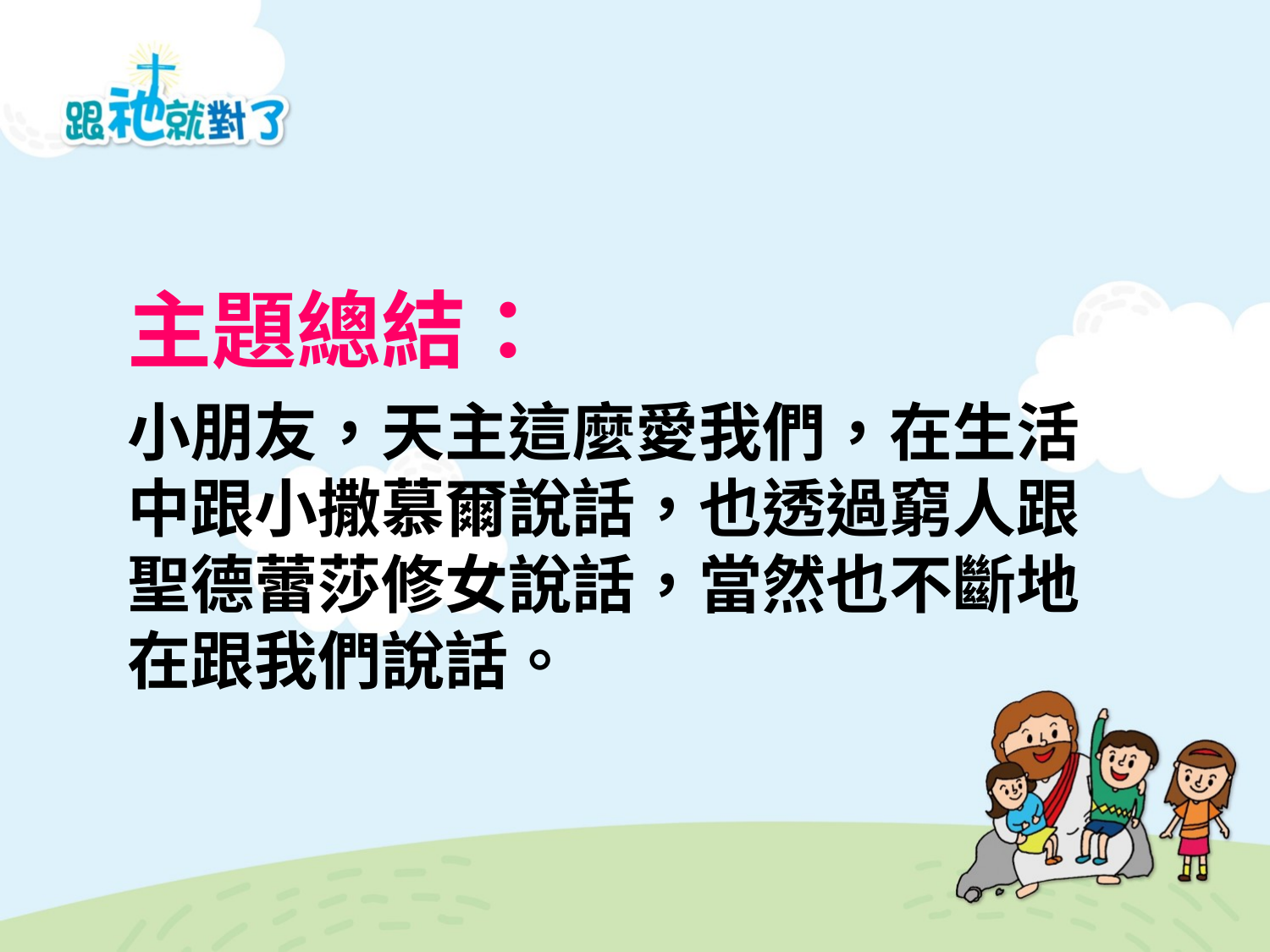

主題總結：
小朋友，天主這麼愛我們，在生活中跟小撒慕爾說話，也透過窮人跟聖德蕾莎修女說話，當然也不斷地在跟我們說話。